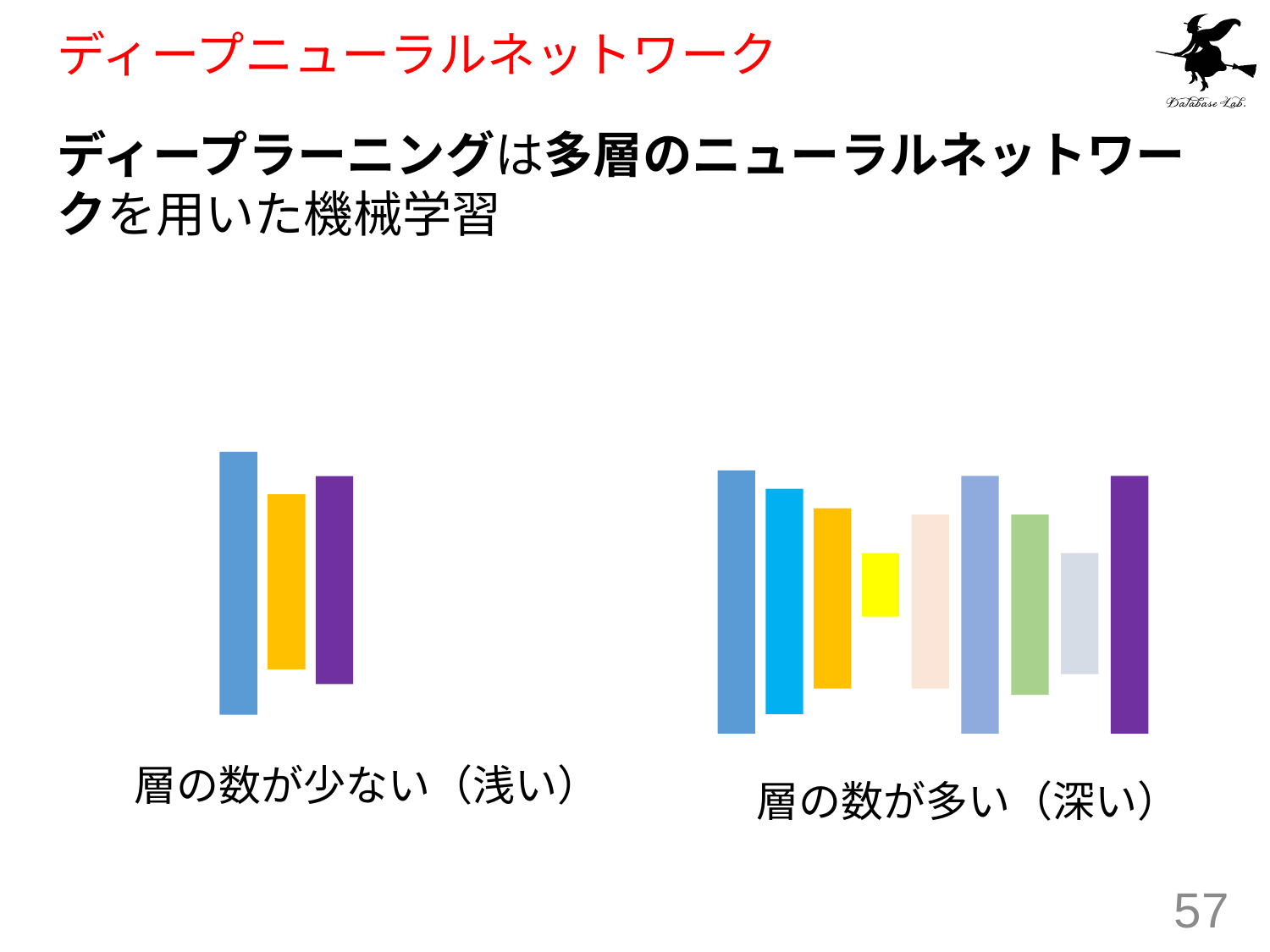

# ディープニューラルネットワーク
ディープラーニングは多層のニューラルネットワークを用いた機械学習

層の数が少ない（浅い）
層の数が多い（深い）
57